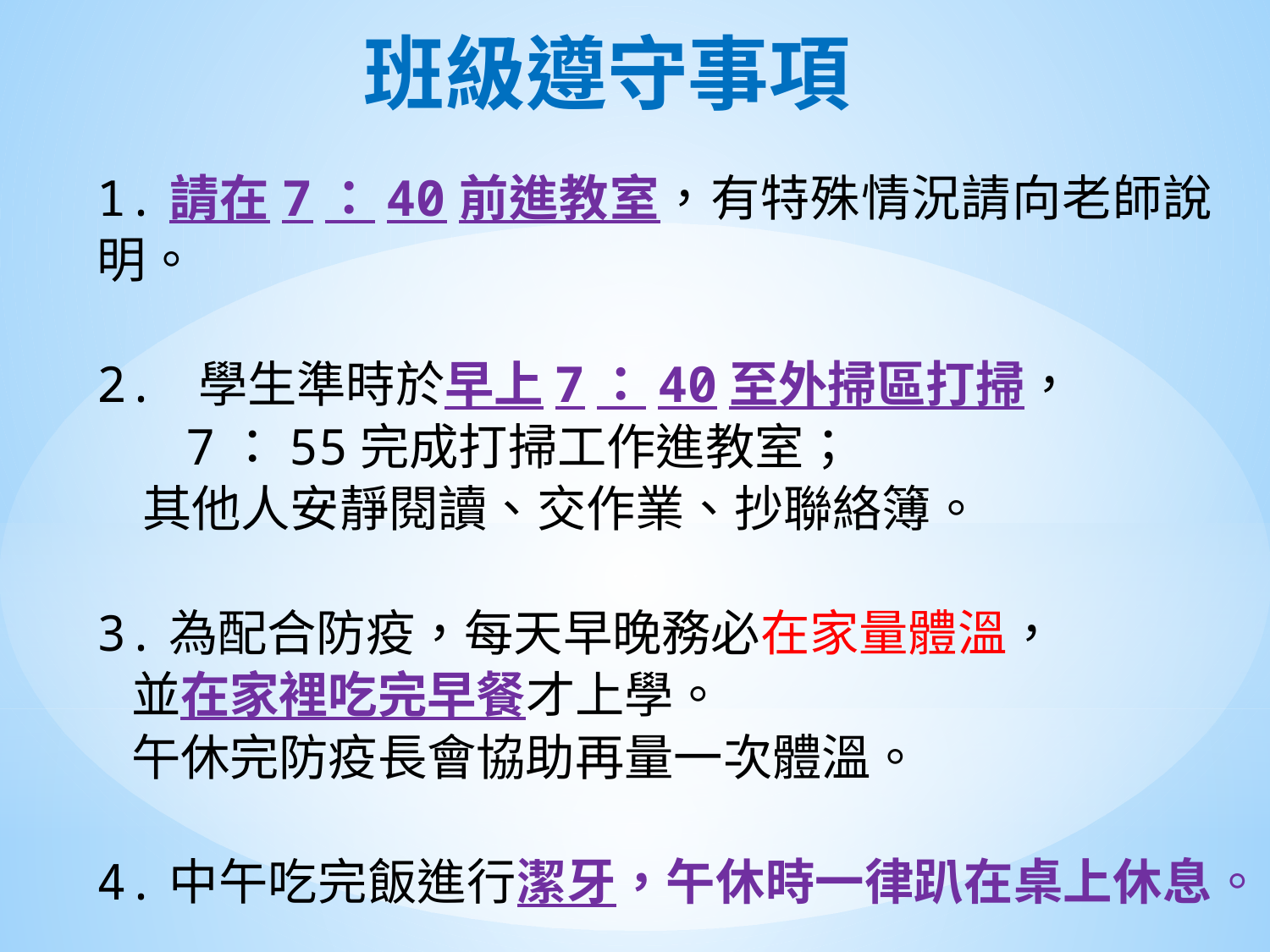

# 班級遵守事項
1.請在7：40前進教室，有特殊情況請向老師說明。

2. 學生準時於早上7：40至外掃區打掃，
   7：55完成打掃工作進教室；
   其他人安靜閱讀、交作業、抄聯絡簿。

3.為配合防疫，每天早晚務必在家量體溫，
  並在家裡吃完早餐才上學。
  午休完防疫長會協助再量一次體溫。

4.中午吃完飯進行潔牙，午休時一律趴在桌上休息。